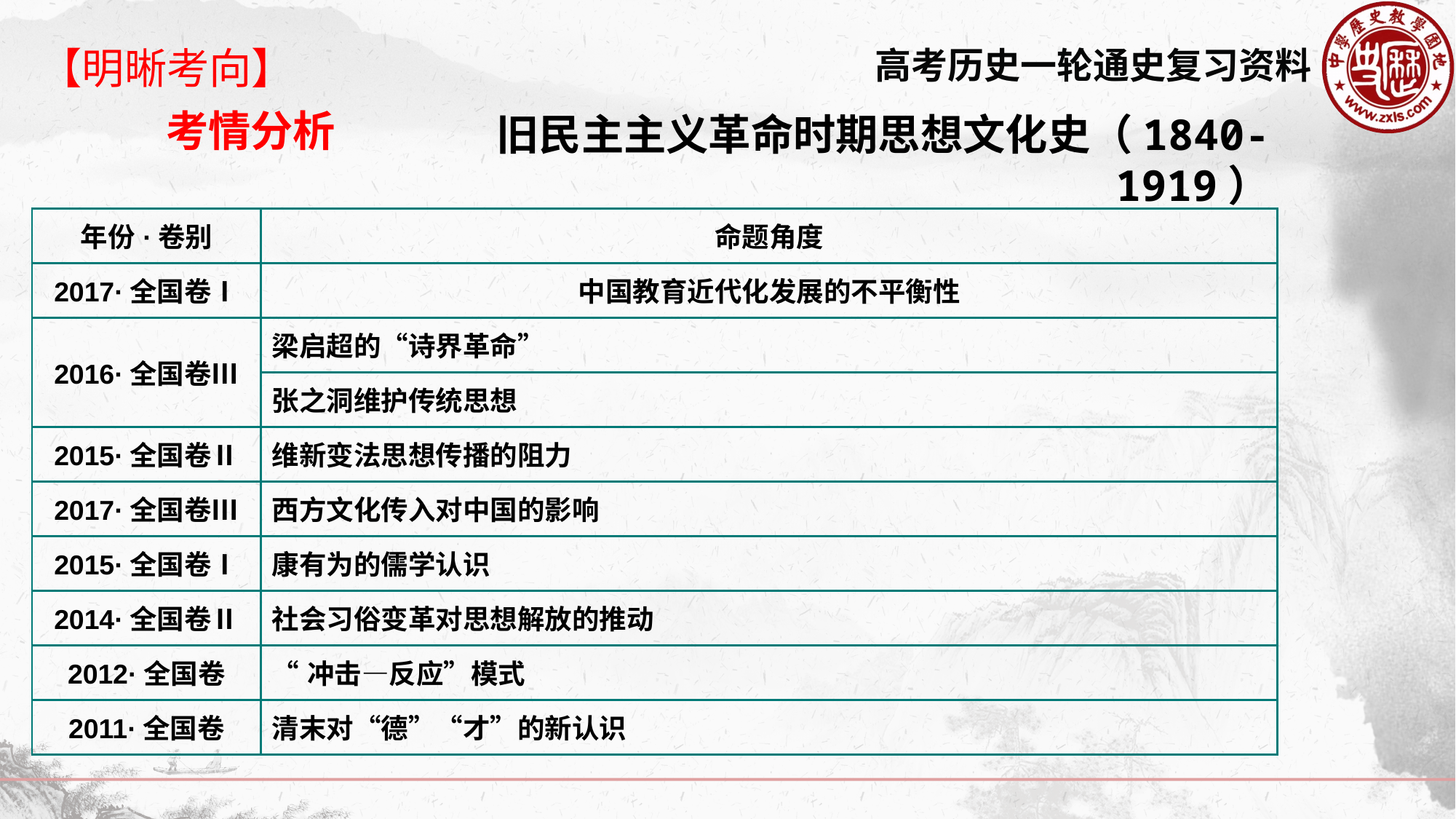

【明晰考向】
考情分析
旧民主主义革命时期思想文化史（1840-1919）
| 年份·卷别 | 命题角度 |
| --- | --- |
| 2017·全国卷Ⅰ | 中国教育近代化发展的不平衡性 |
| 2016·全国卷Ⅲ | 梁启超的“诗界革命” |
|  | 张之洞维护传统思想 |
| 2015·全国卷Ⅱ | 维新变法思想传播的阻力 |
| 2017·全国卷Ⅲ | 西方文化传入对中国的影响 |
| 2015·全国卷Ⅰ | 康有为的儒学认识 |
| 2014·全国卷Ⅱ | 社会习俗变革对思想解放的推动 |
| 2012·全国卷 | “冲击—反应”模式 |
| 2011·全国卷 | 清末对“德”“才”的新认识 |